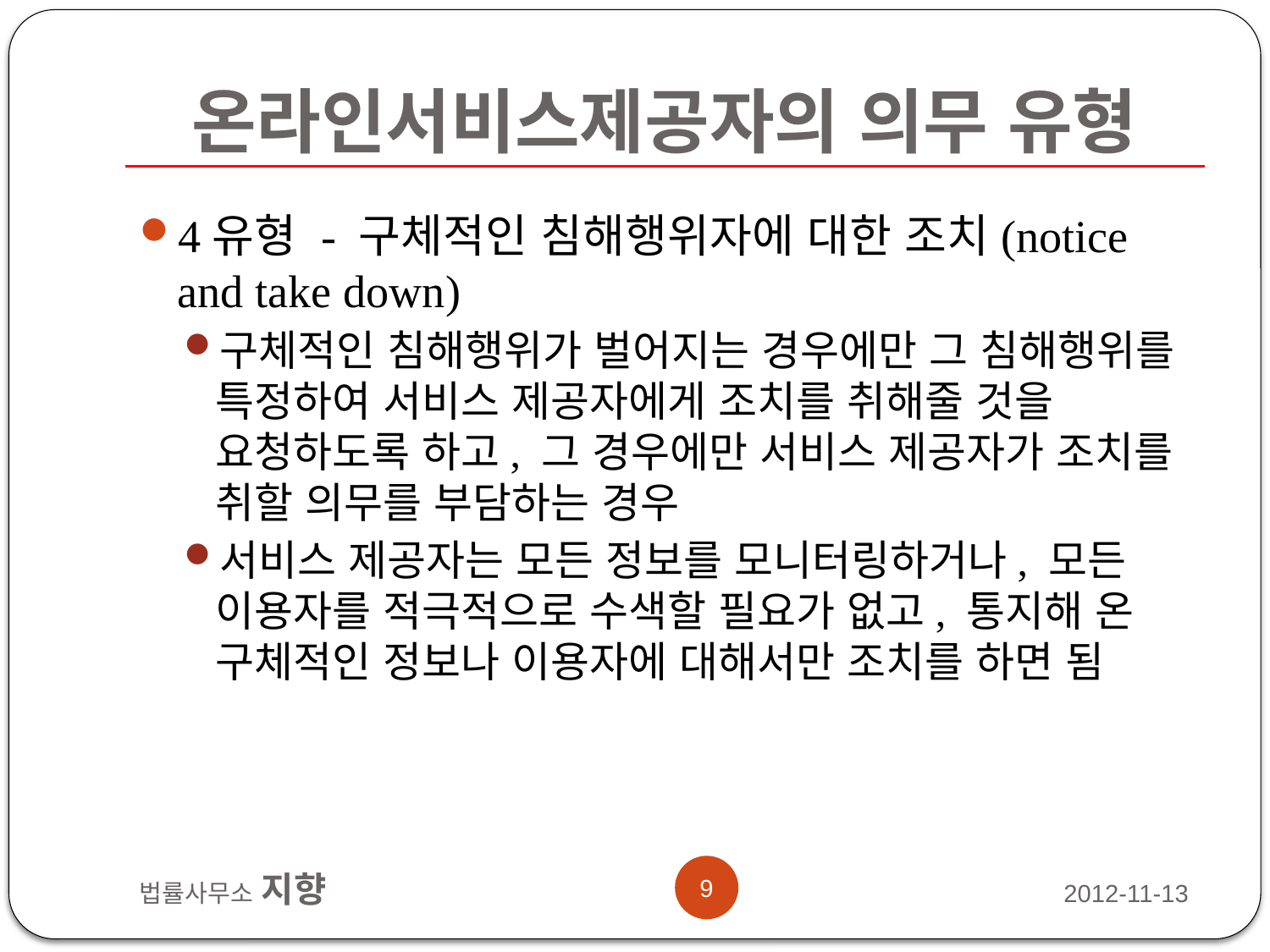

# 온라인서비스제공자의 의무 유형
4유형 - 구체적인 침해행위자에 대한 조치(notice and take down)
구체적인 침해행위가 벌어지는 경우에만 그 침해행위를 특정하여 서비스 제공자에게 조치를 취해줄 것을 요청하도록 하고, 그 경우에만 서비스 제공자가 조치를 취할 의무를 부담하는 경우
서비스 제공자는 모든 정보를 모니터링하거나, 모든 이용자를 적극적으로 수색할 필요가 없고, 통지해 온 구체적인 정보나 이용자에 대해서만 조치를 하면 됨

9
법률사무소 지향
2012-11-13